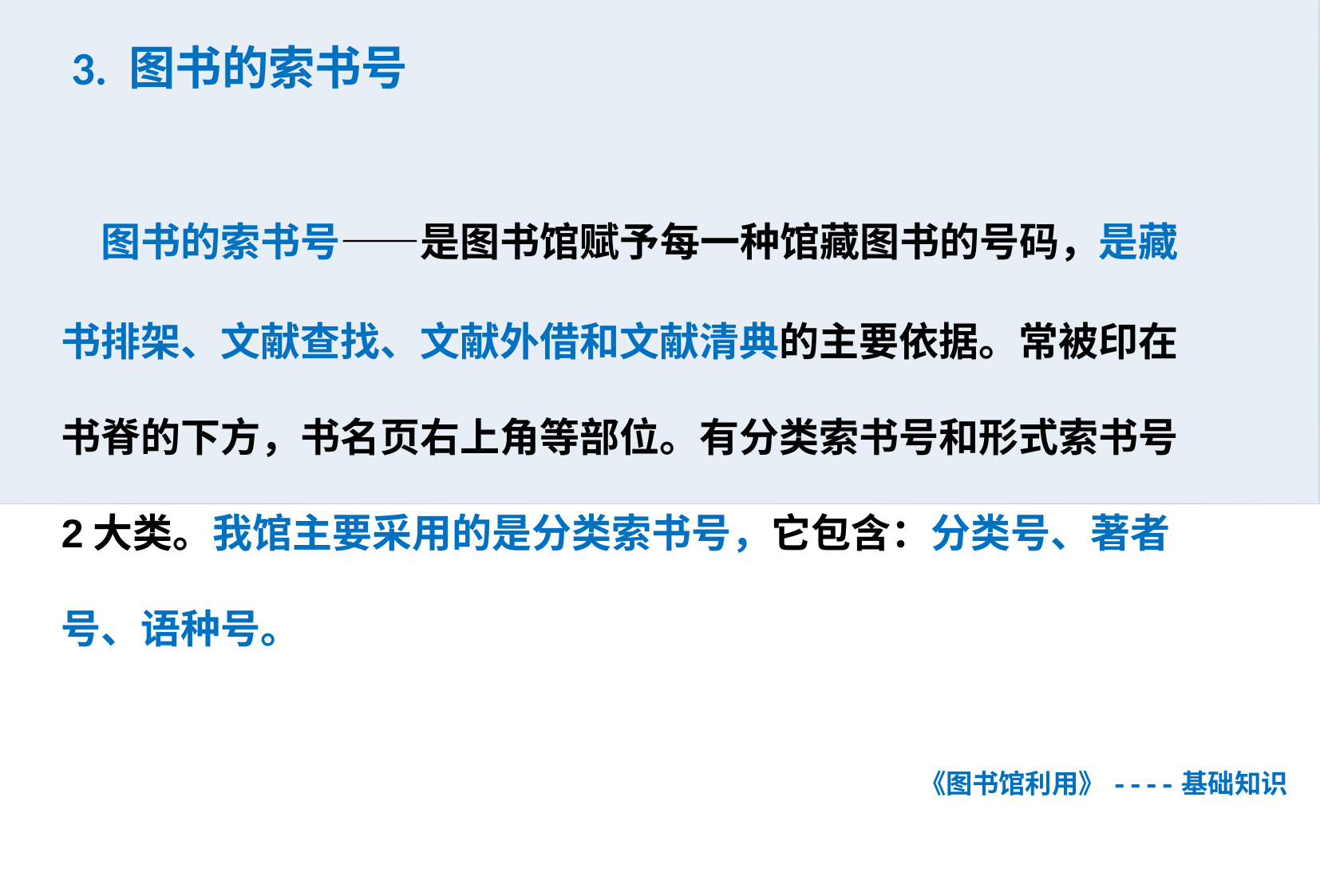

# 3. 图书的索书号
  图书的索书号——是图书馆赋予每一种馆藏图书的号码，是藏书排架、文献查找、文献外借和文献清典的主要依据。常被印在书脊的下方，书名页右上角等部位。有分类索书号和形式索书号2大类。我馆主要采用的是分类索书号，它包含：分类号、著者号、语种号。
《图书馆利用》----基础知识